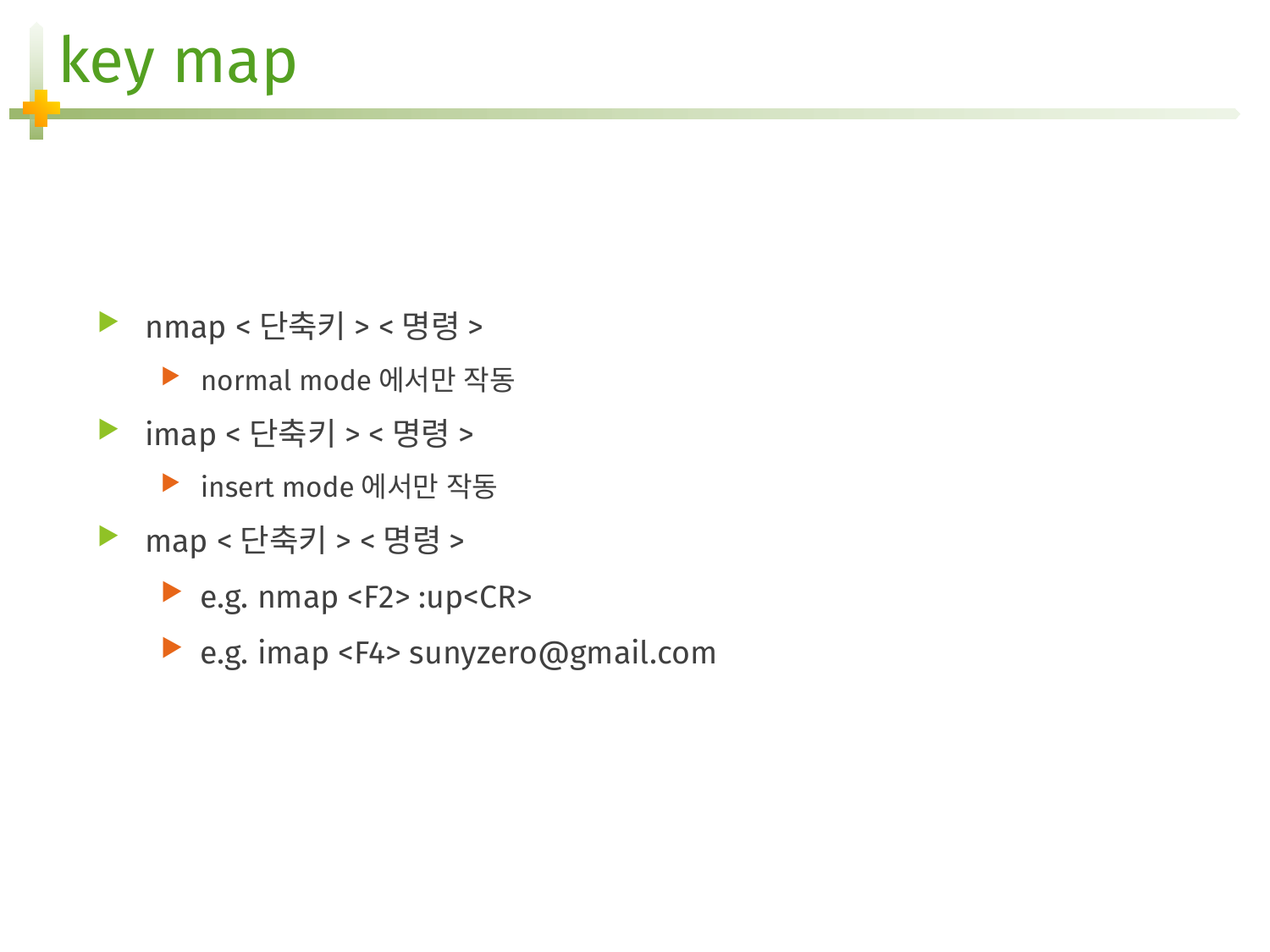

# key map
nmap <단축키> <명령>
normal mode에서만 작동
imap <단축키> <명령>
insert mode에서만 작동
map <단축키> <명령>
e.g. nmap <F2> :up<CR>
e.g. imap <F4> sunyzero@gmail.com